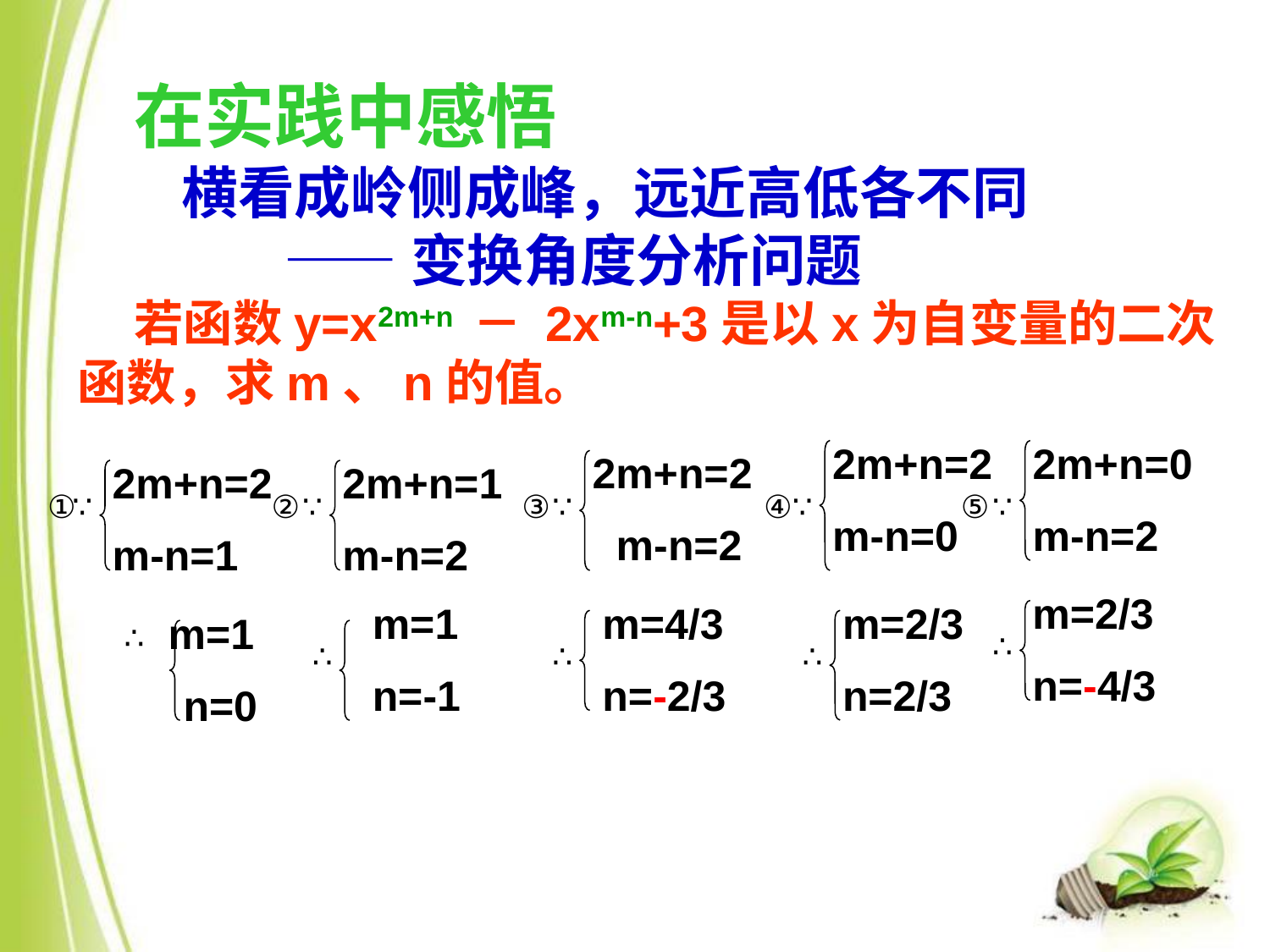

在实践中感悟
       横看成岭侧成峰，远近高低各不同
                ——变换角度分析问题
    若函数y=x2m+n － 2xm-n+3是以x为自变量的二次函数，求m、n的值。
2m+n=2
m-n=0
2m+n=0
m-n=2
2m+n=2
  m-n=2

2m+n=2
m-n=1
2m+n=1
m-n=2

①                      ②                         ③                        ④                   ⑤
∵
∵
∵
∵
∵
m=2/3
n=-4/3
m=1
n=-1
m=4/3
n=-2/3
m=2/3
n=2/3
 ∴  m=1
      n=0

∴
∴
∴
∴